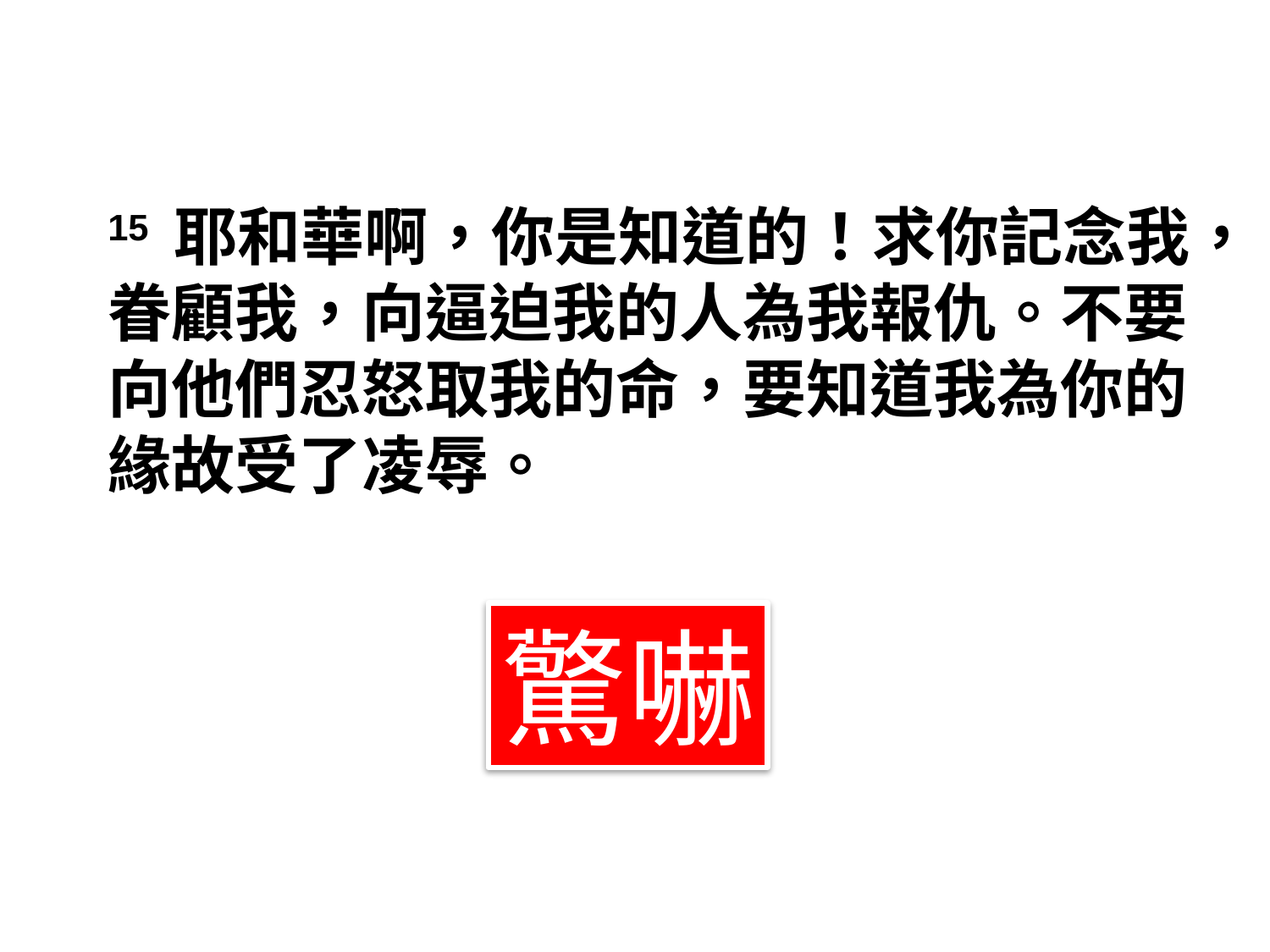

15 耶和華啊，你是知道的！求你記念我，眷顧我，向逼迫我的人為我報仇。不要向他們忍怒取我的命，要知道我為你的緣故受了凌辱。
驚嚇